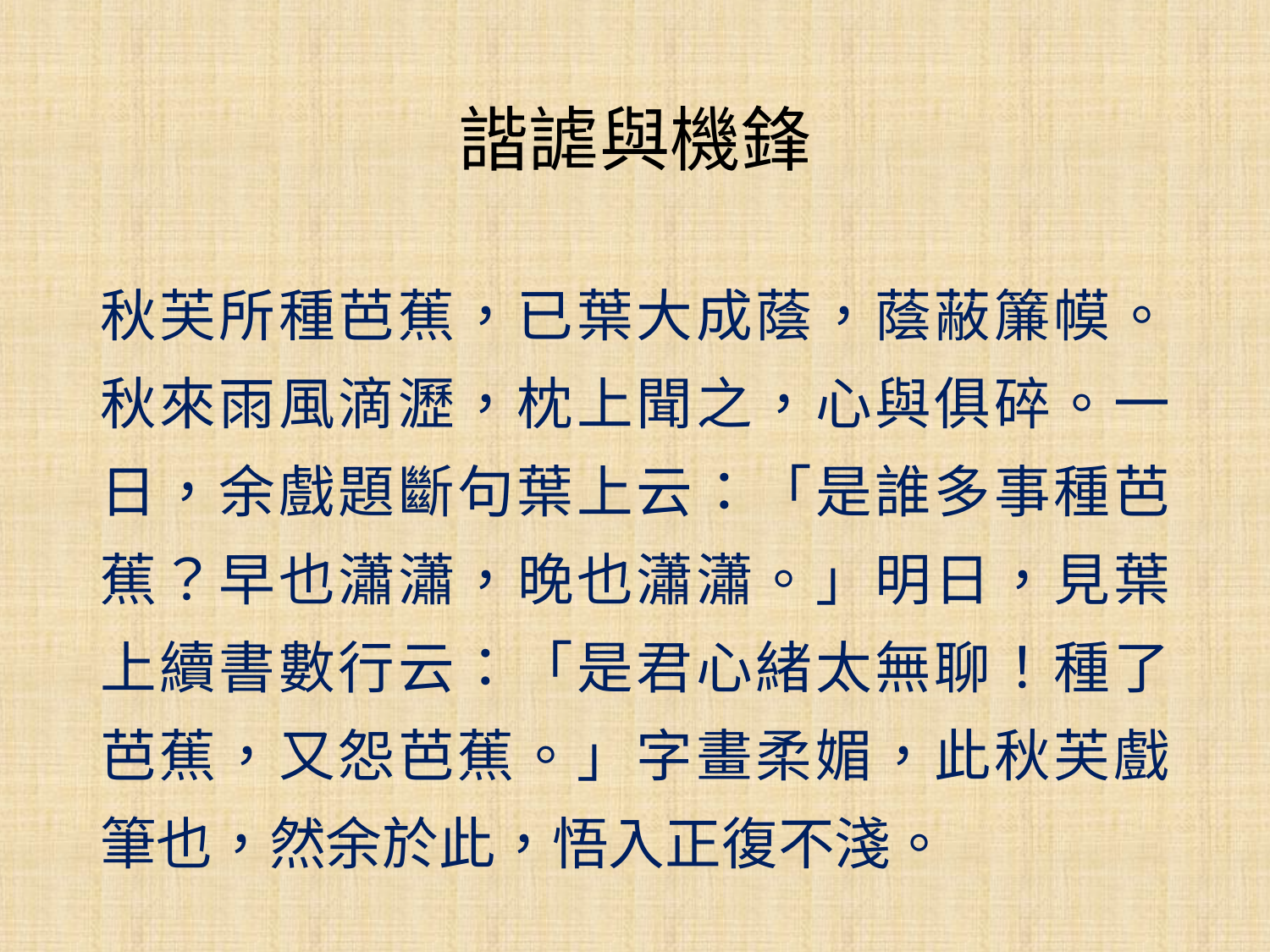

# 諧謔與機鋒
秋芙所種芭蕉，已葉大成蔭，蔭蔽簾幙。秋來雨風滴瀝，枕上聞之，心與俱碎。一日，余戲題斷句葉上云：「是誰多事種芭蕉？早也瀟瀟，晚也瀟瀟。」明日，見葉上續書數行云：「是君心緒太無聊！種了芭蕉，又怨芭蕉。」字畫柔媚，此秋芙戲筆也，然余於此，悟入正復不淺。